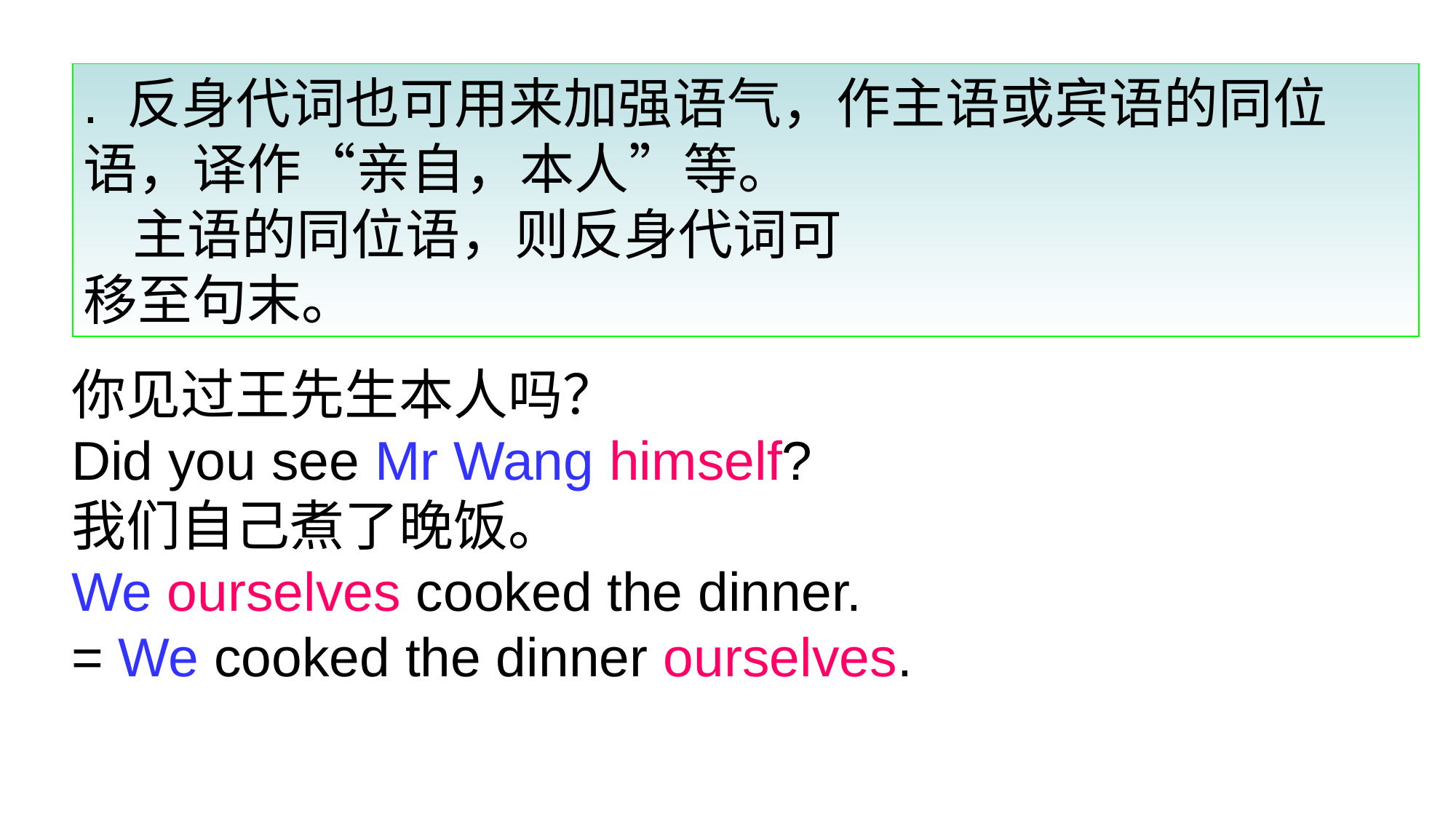

. 反身代词也可用来加强语气，作主语或宾语的同位语，译作“亲自，本人”等。
   主语的同位语，则反身代词可
移至句末。
你见过王先生本人吗？
Did you see Mr Wang himself?
我们自己煮了晚饭。
We ourselves cooked the dinner.
= We cooked the dinner ourselves.